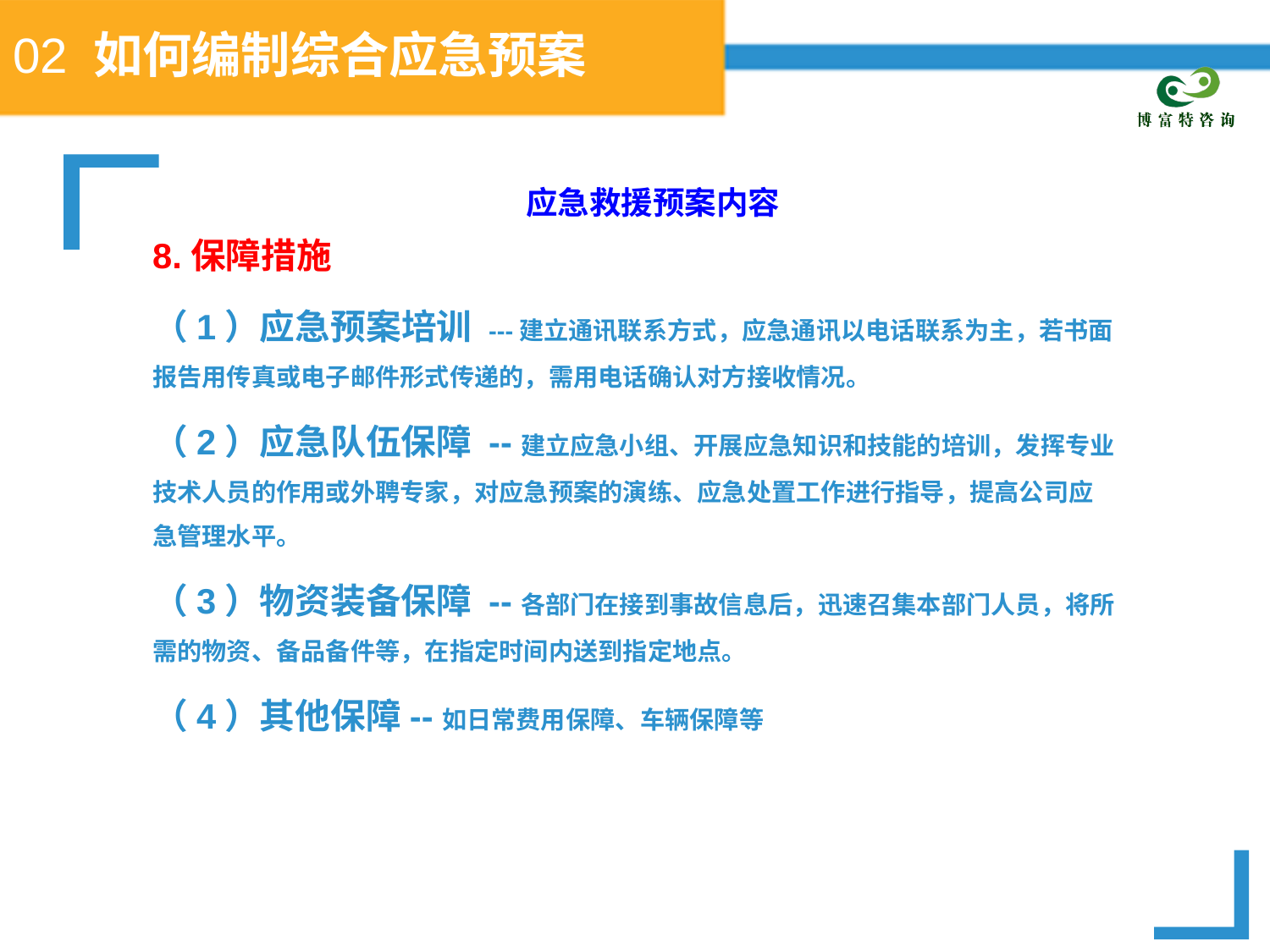

# 02 如何编制综合应急预案

应急救援预案内容
8.保障措施
（1）应急预案培训 ---建立通讯联系方式，应急通讯以电话联系为主，若书面报告用传真或电子邮件形式传递的，需用电话确认对方接收情况。
（2）应急队伍保障 --建立应急小组、开展应急知识和技能的培训，发挥专业技术人员的作用或外聘专家，对应急预案的演练、应急处置工作进行指导，提高公司应急管理水平。
（3）物资装备保障 --各部门在接到事故信息后，迅速召集本部门人员，将所需的物资、备品备件等，在指定时间内送到指定地点。
（4）其他保障--如日常费用保障、车辆保障等